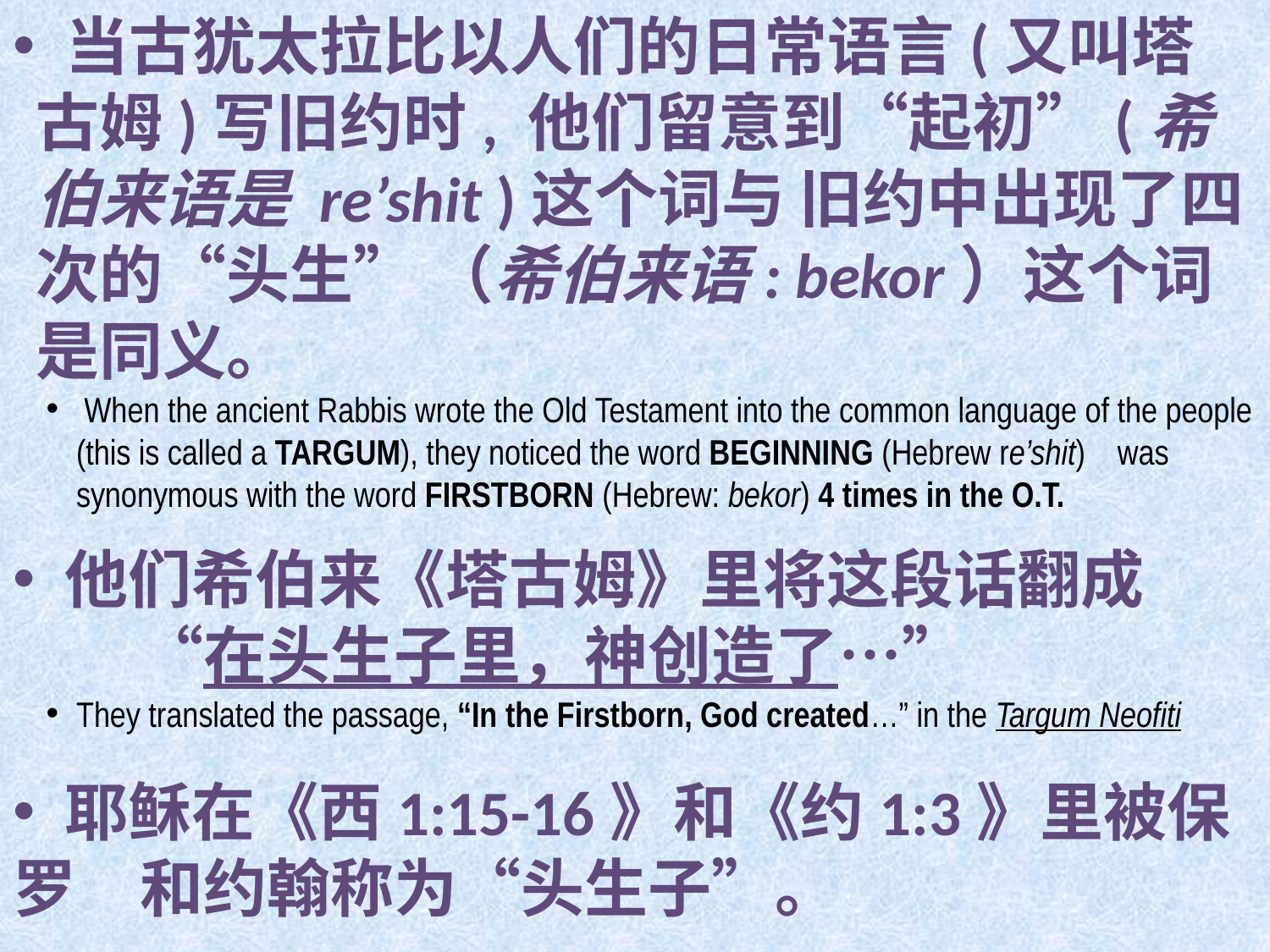

当古犹太拉比以人们的日常语言(又叫塔古姆)写旧约时, 他们留意到“起初”(希伯来语是 re’shit )这个词与 旧约中出现了四次的“头生” （希伯来语: bekor）这个词是同义。
 When the ancient Rabbis wrote the Old Testament into the common language of the people (this is called a TARGUM), they noticed the word BEGINNING (Hebrew re’shit)    was synonymous with the word FIRSTBORN (Hebrew: bekor) 4 times in the O.T.

 他们希伯来《塔古姆》里将这段话翻成 	“在头生子里，神创造了…”
They translated the passage, “In the Firstborn, God created…” in the Targum Neofiti

 耶稣在《西1:15-16》和《约1:3》里被保罗	和约翰称为“头生子”。
Jesus is called the Firstborn by Paul (Col. 1:15-16) and John (John 1:3)